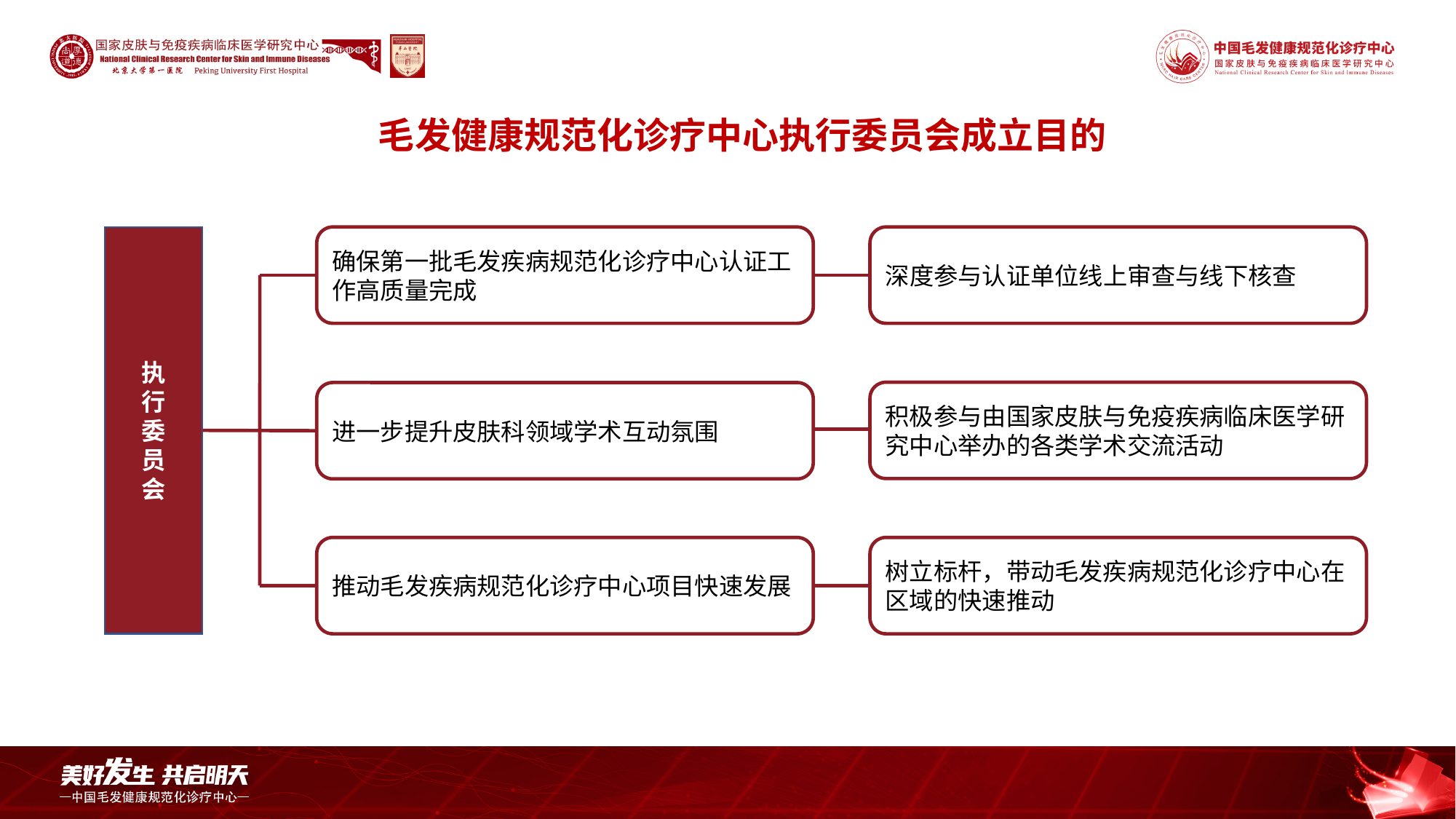

# 毛发健康规范化诊疗中心执行委员会成立目的
执
行
委
员
会
确保第一批毛发疾病规范化诊疗中心认证工作高质量完成
深度参与认证单位线上审查与线下核查
积极参与由国家皮肤与免疫疾病临床医学研究中心举办的各类学术交流活动
进一步提升皮肤科领域学术互动氛围
推动毛发疾病规范化诊疗中心项目快速发展
树立标杆，带动毛发疾病规范化诊疗中心在区域的快速推动